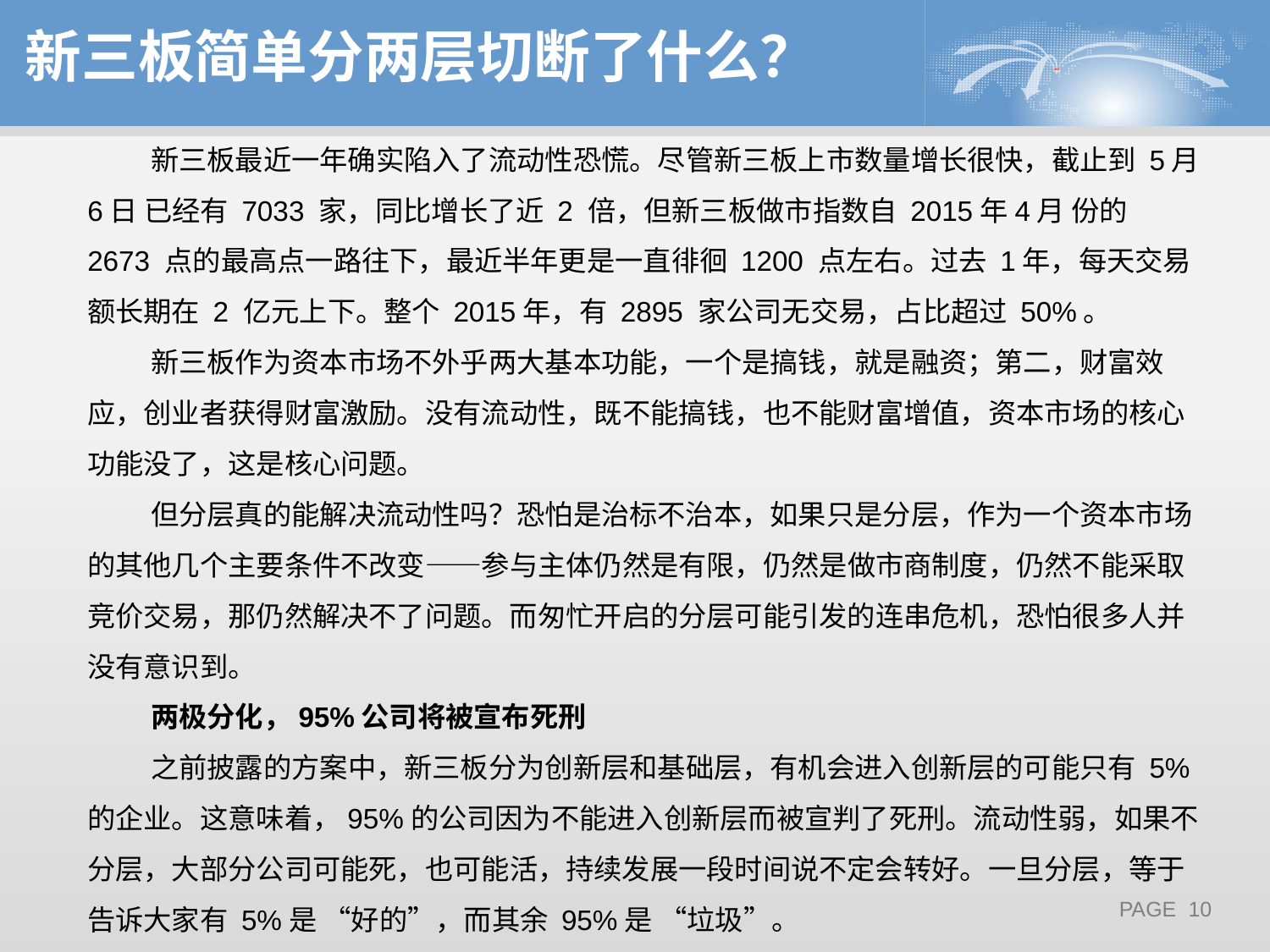

新三板简单分两层切断了什么？
新三板最近一年确实陷入了流动性恐慌。尽管新三板上市数量增长很快，截止到 5月6日 已经有 7033 家，同比增长了近 2 倍，但新三板做市指数自 2015年4月 份的 2673 点的最高点一路往下，最近半年更是一直徘徊 1200 点左右。过去 1年，每天交易额长期在 2 亿元上下。整个 2015年，有 2895 家公司无交易，占比超过 50%。
新三板作为资本市场不外乎两大基本功能，一个是搞钱，就是融资；第二，财富效应，创业者获得财富激励。没有流动性，既不能搞钱，也不能财富增值，资本市场的核心功能没了，这是核心问题。
但分层真的能解决流动性吗？恐怕是治标不治本，如果只是分层，作为一个资本市场的其他几个主要条件不改变——参与主体仍然是有限，仍然是做市商制度，仍然不能采取竞价交易，那仍然解决不了问题。而匆忙开启的分层可能引发的连串危机，恐怕很多人并没有意识到。
两极分化，95%公司将被宣布死刑
之前披露的方案中，新三板分为创新层和基础层，有机会进入创新层的可能只有 5%的企业。这意味着，95%的公司因为不能进入创新层而被宣判了死刑。流动性弱，如果不分层，大部分公司可能死，也可能活，持续发展一段时间说不定会转好。一旦分层，等于告诉大家有 5%是 “好的”，而其余 95%是 “垃圾”。